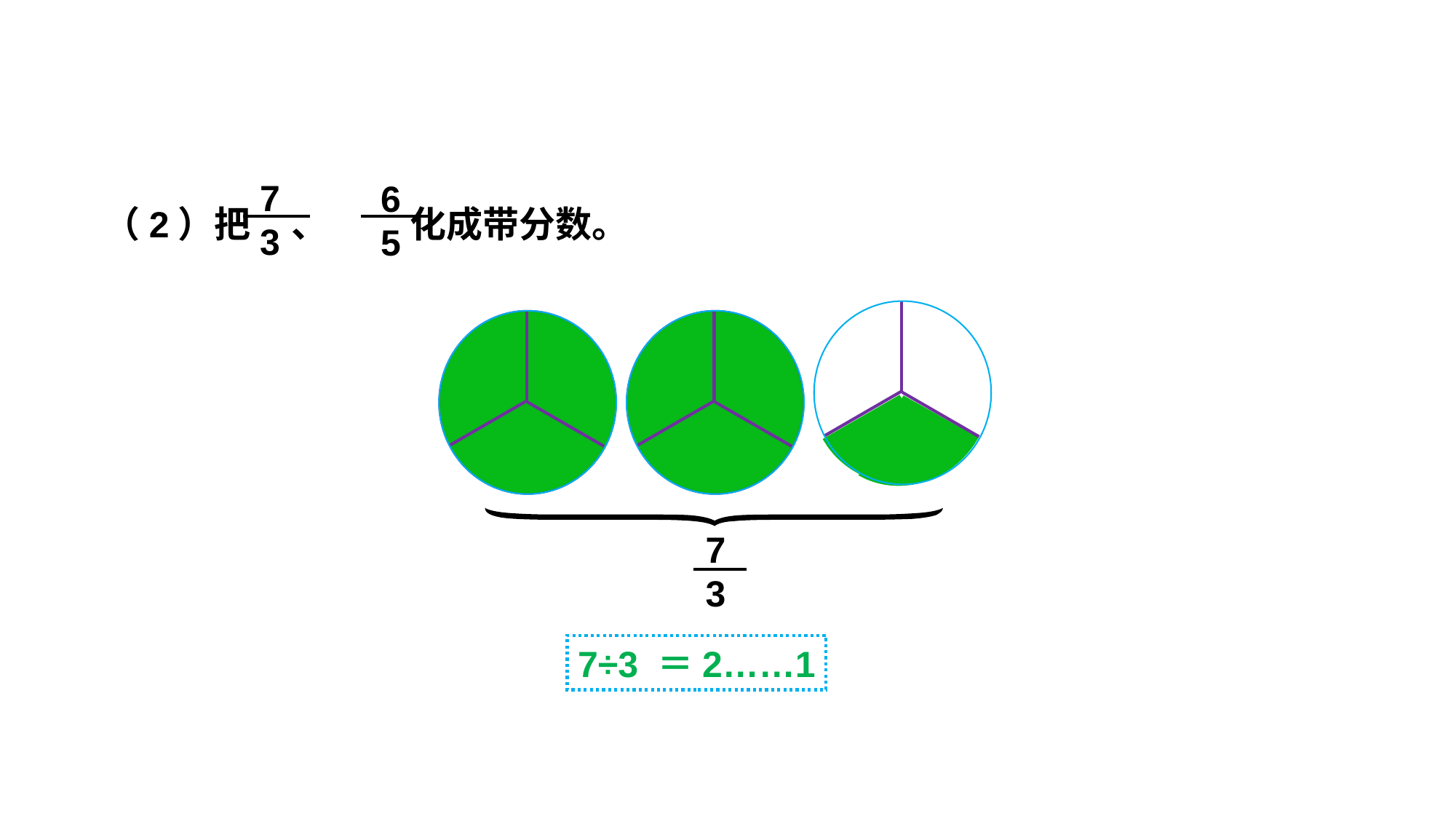

7
3
6
5
（2）把     、          化成带分数。

7
3
7÷3 ＝2……1